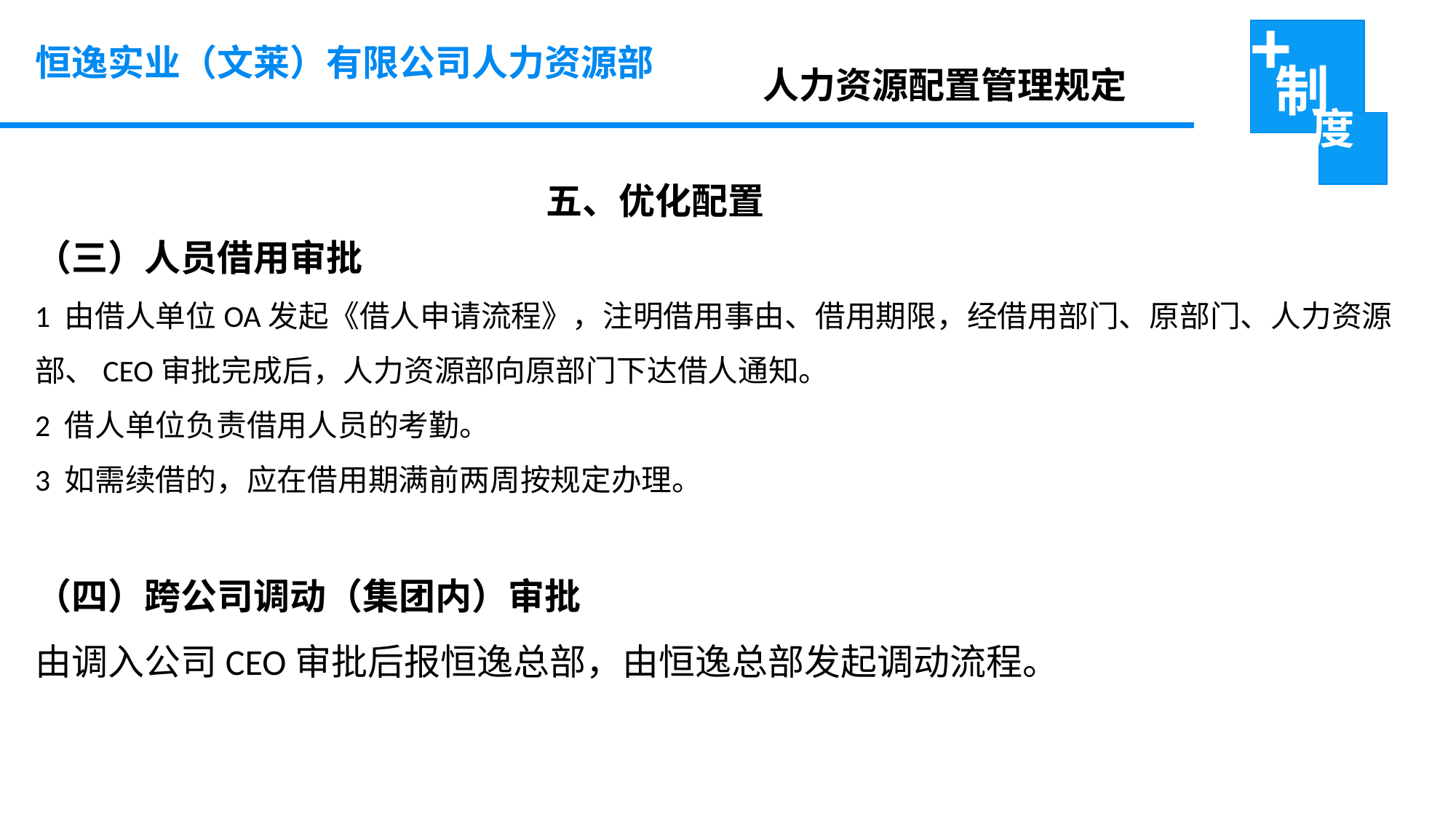

恒逸实业（文莱）有限公司人力资源部
    人力资源配置管理规定
五、优化配置

（三）人员借用审批
1 由借人单位OA发起《借人申请流程》，注明借用事由、借用期限，经借用部门、原部门、人力资源部、CEO审批完成后，人力资源部向原部门下达借人通知。
2 借人单位负责借用人员的考勤。
3 如需续借的，应在借用期满前两周按规定办理。

（四）跨公司调动（集团内）审批
由调入公司CEO审批后报恒逸总部，由恒逸总部发起调动流程。